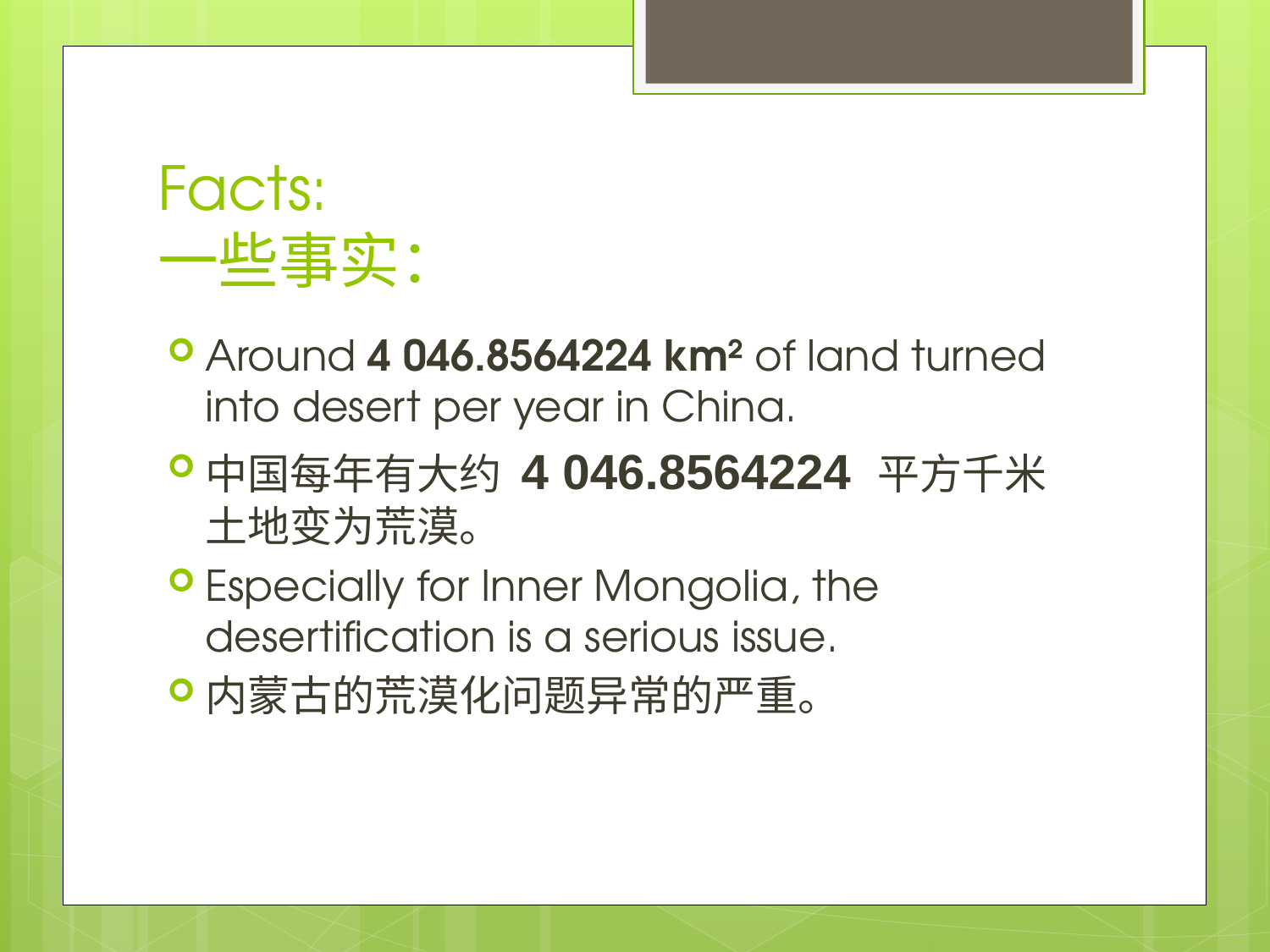

# Facts: 一些事实：
Around 4 046.8564224 km² of land turned into desert per year in China.
中国每年有大约 4 046.8564224 平方千米土地变为荒漠。
Especially for Inner Mongolia, the desertification is a serious issue.
内蒙古的荒漠化问题异常的严重。